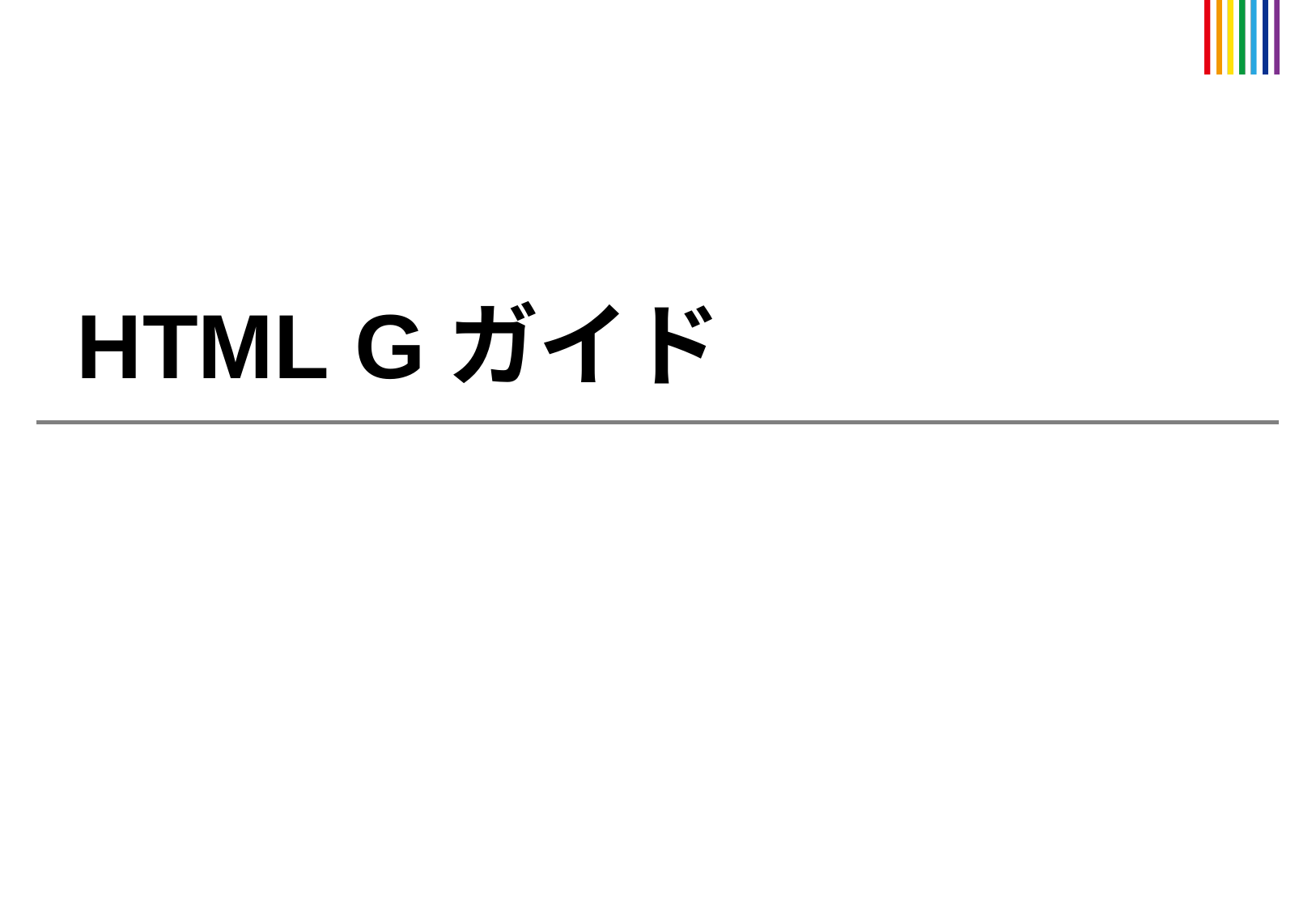

HTML Gガイド
11
©IPG inc. All Rights Reserved.